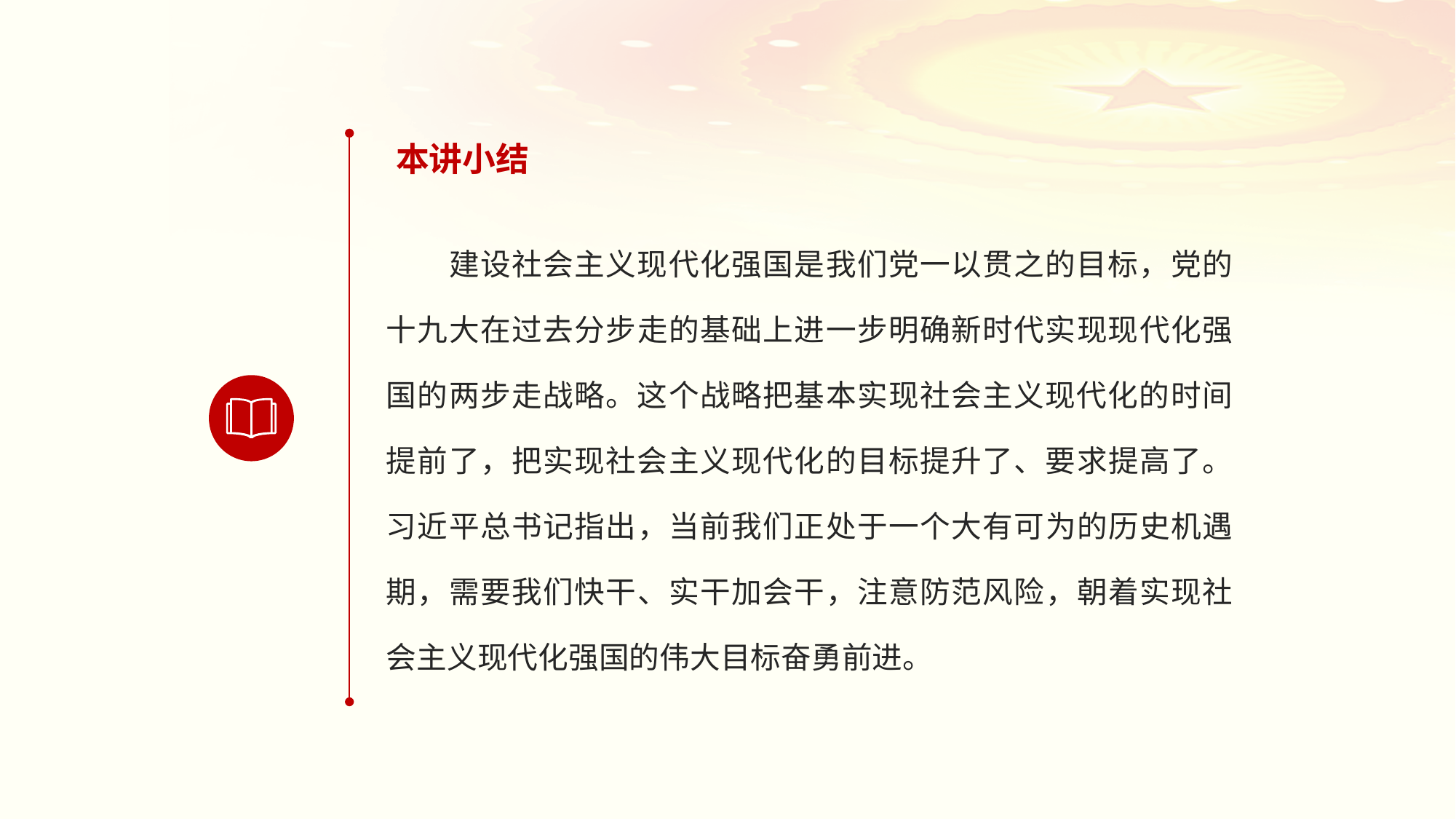

本讲小结

　　建设社会主义现代化强国是我们党一以贯之的目标，党的十九大在过去分步走的基础上进一步明确新时代实现现代化强国的两步走战略。这个战略把基本实现社会主义现代化的时间提前了，把实现社会主义现代化的目标提升了、要求提高了。习近平总书记指出，当前我们正处于一个大有可为的历史机遇期，需要我们快干、实干加会干，注意防范风险，朝着实现社会主义现代化强国的伟大目标奋勇前进。